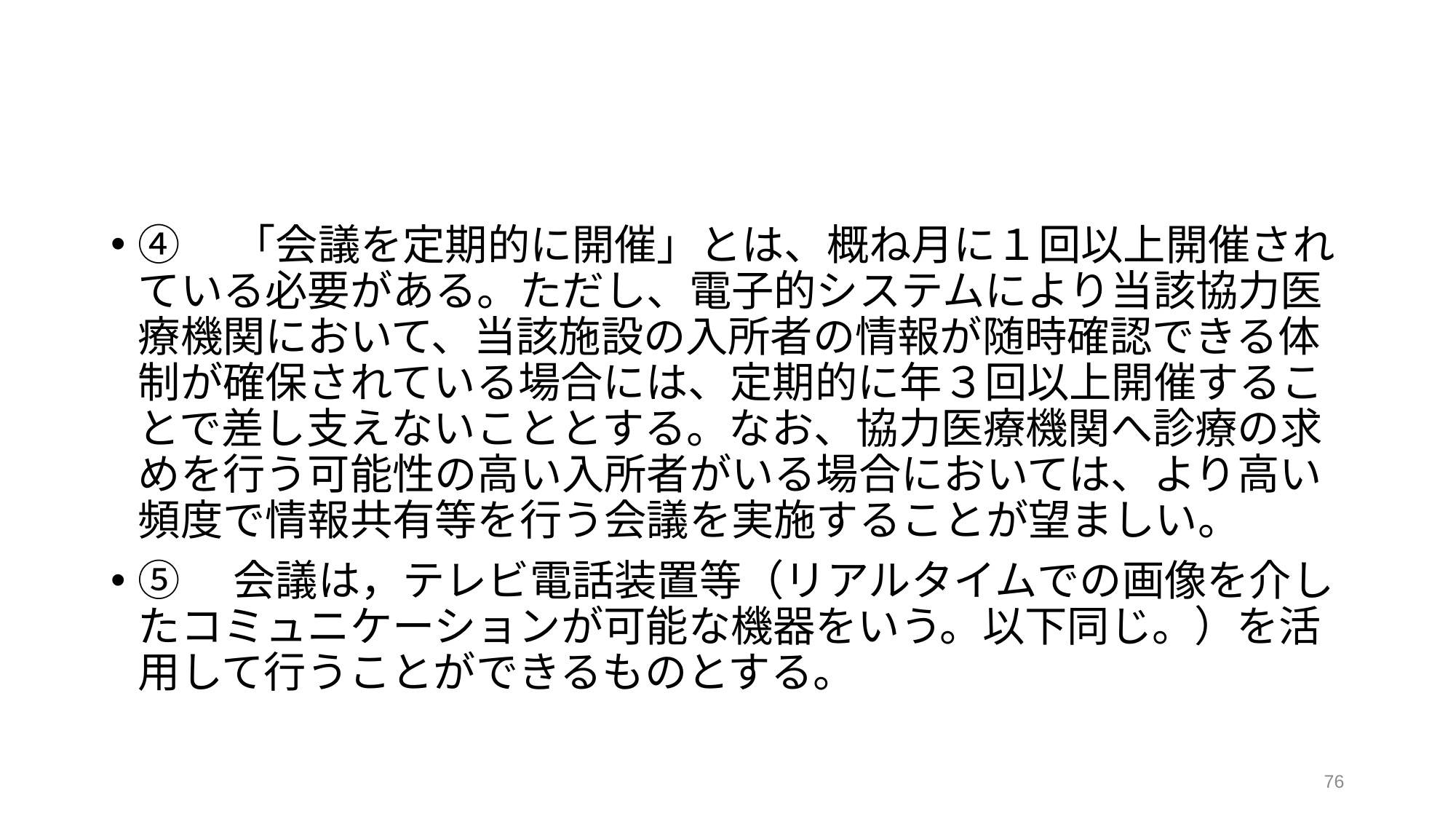

#
④　「会議を定期的に開催」とは、概ね月に１回以上開催されている必要がある。ただし、電子的システムにより当該協力医療機関において、当該施設の入所者の情報が随時確認できる体制が確保されている場合には、定期的に年３回以上開催することで差し支えないこととする。なお、協力医療機関へ診療の求めを行う可能性の高い入所者がいる場合においては、より高い頻度で情報共有等を行う会議を実施することが望ましい。
⑤　会議は，テレビ電話装置等（リアルタイムでの画像を介したコミュニケーションが可能な機器をいう。以下同じ。）を活用して行うことができるものとする。
76